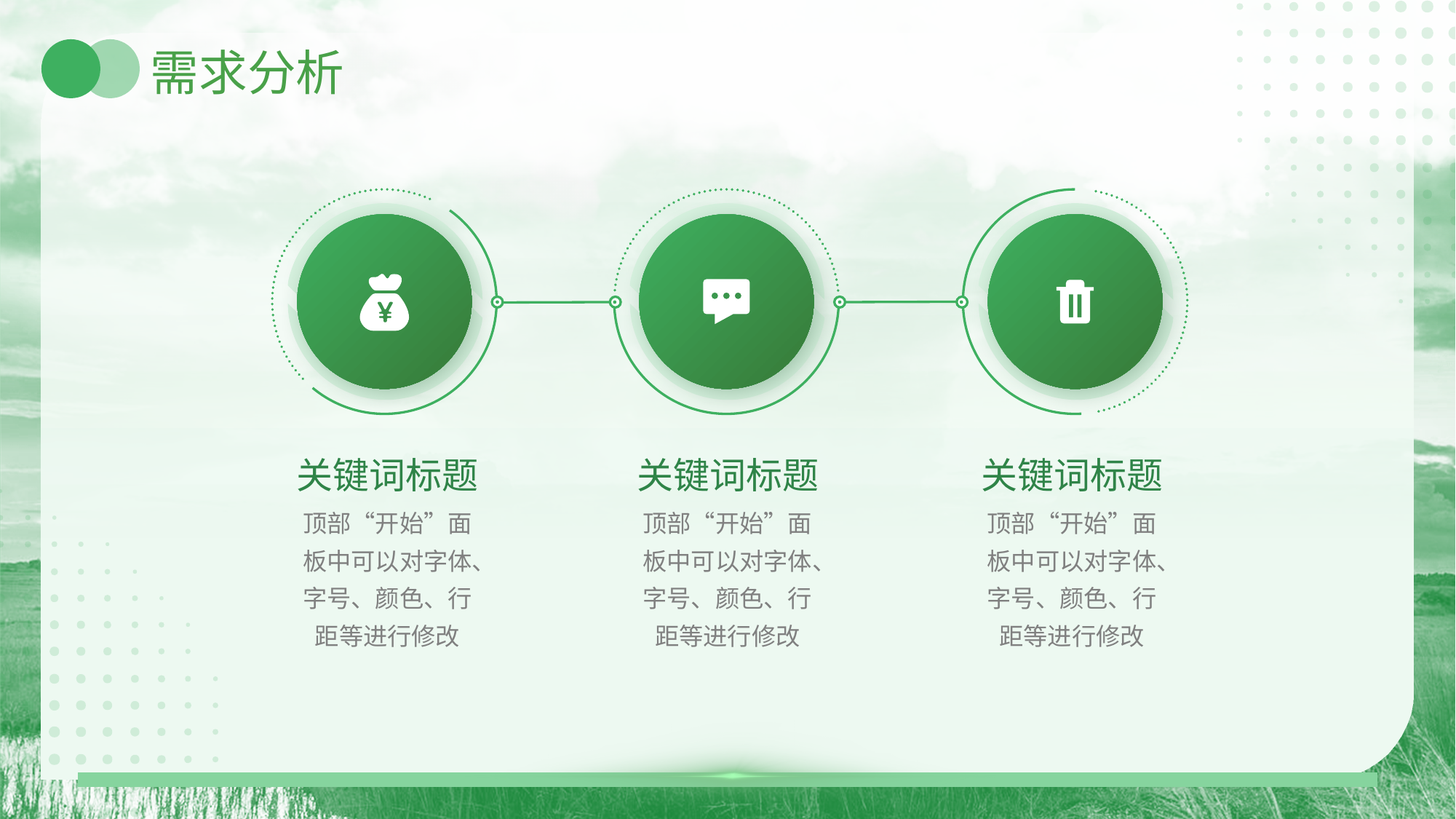

# 需求分析

关键词标题
顶部“开始”面板中可以对字体、字号、颜色、行距等进行修改
关键词标题
顶部“开始”面板中可以对字体、字号、颜色、行距等进行修改
关键词标题
顶部“开始”面板中可以对字体、字号、颜色、行距等进行修改